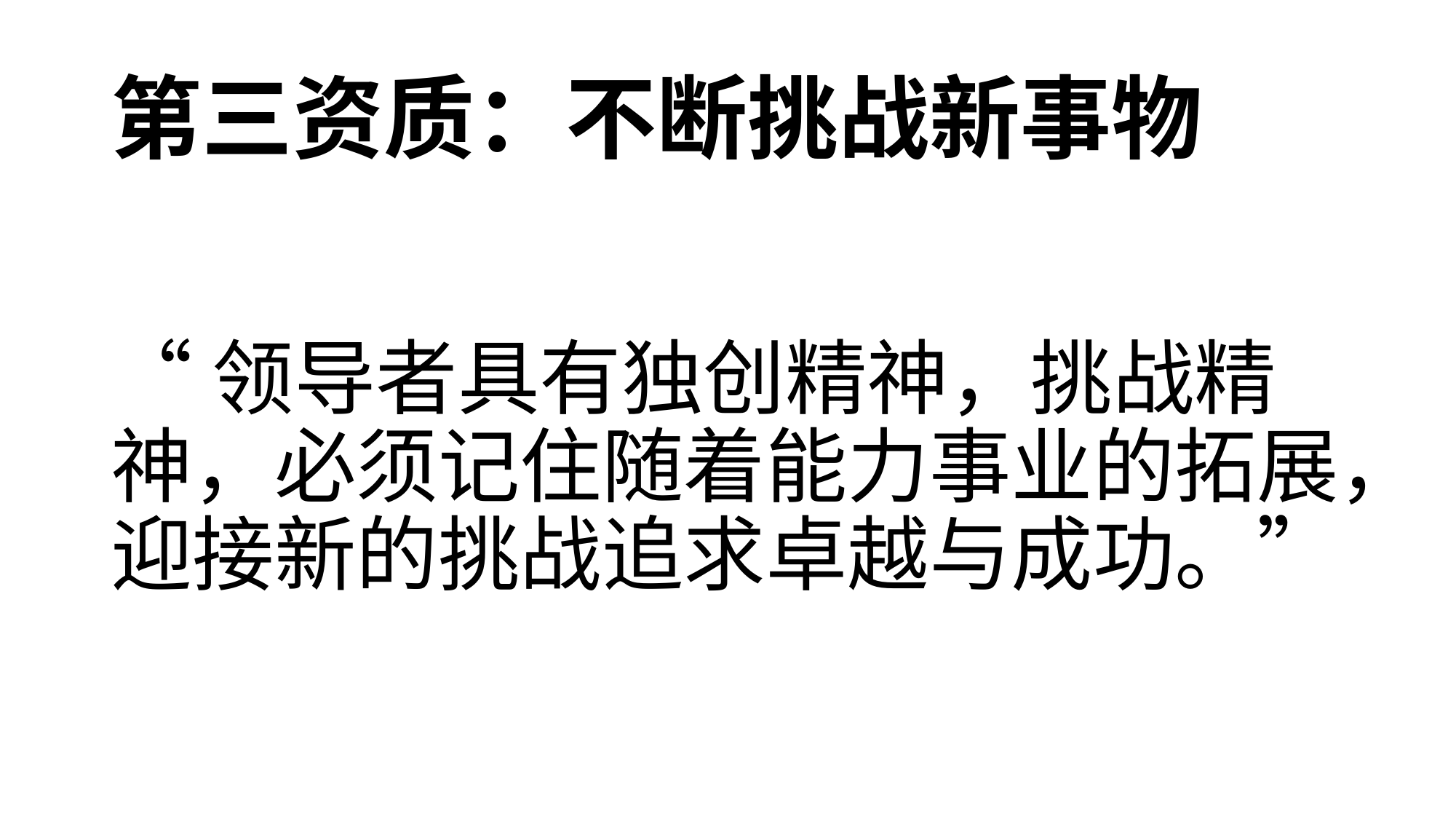

# 第三资质：不断挑战新事物

“领导者具有独创精神，挑战精神，必须记住随着能力事业的拓展，迎接新的挑战追求卓越与成功。”